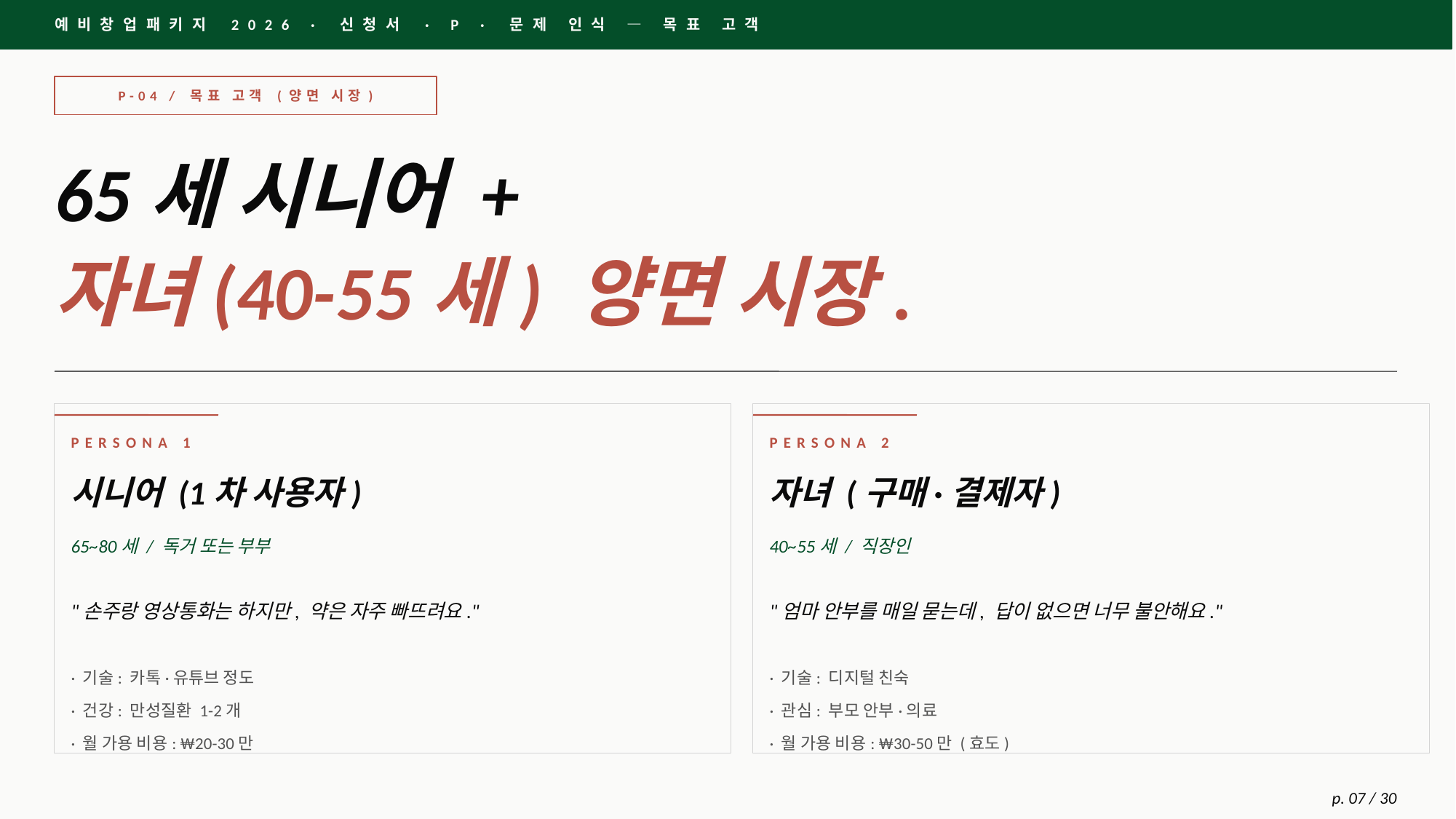

예비창업패키지 2026 · 신청서 · P · 문제 인식 — 목표 고객

P-04 / 목표 고객 (양면 시장)
65세 시니어 +
자녀(40-55세) 양면 시장.

PERSONA 1
PERSONA 2
시니어 (1차 사용자)
자녀 (구매·결제자)
65~80세 / 독거 또는 부부
40~55세 / 직장인
"손주랑 영상통화는 하지만, 약은 자주 빠뜨려요."
"엄마 안부를 매일 묻는데, 답이 없으면 너무 불안해요."
· 기술: 카톡·유튜브 정도
· 기술: 디지털 친숙
· 건강: 만성질환 1-2개
· 관심: 부모 안부·의료
· 월 가용 비용: ₩20-30만
· 월 가용 비용: ₩30-50만 (효도)
p. 07 / 30